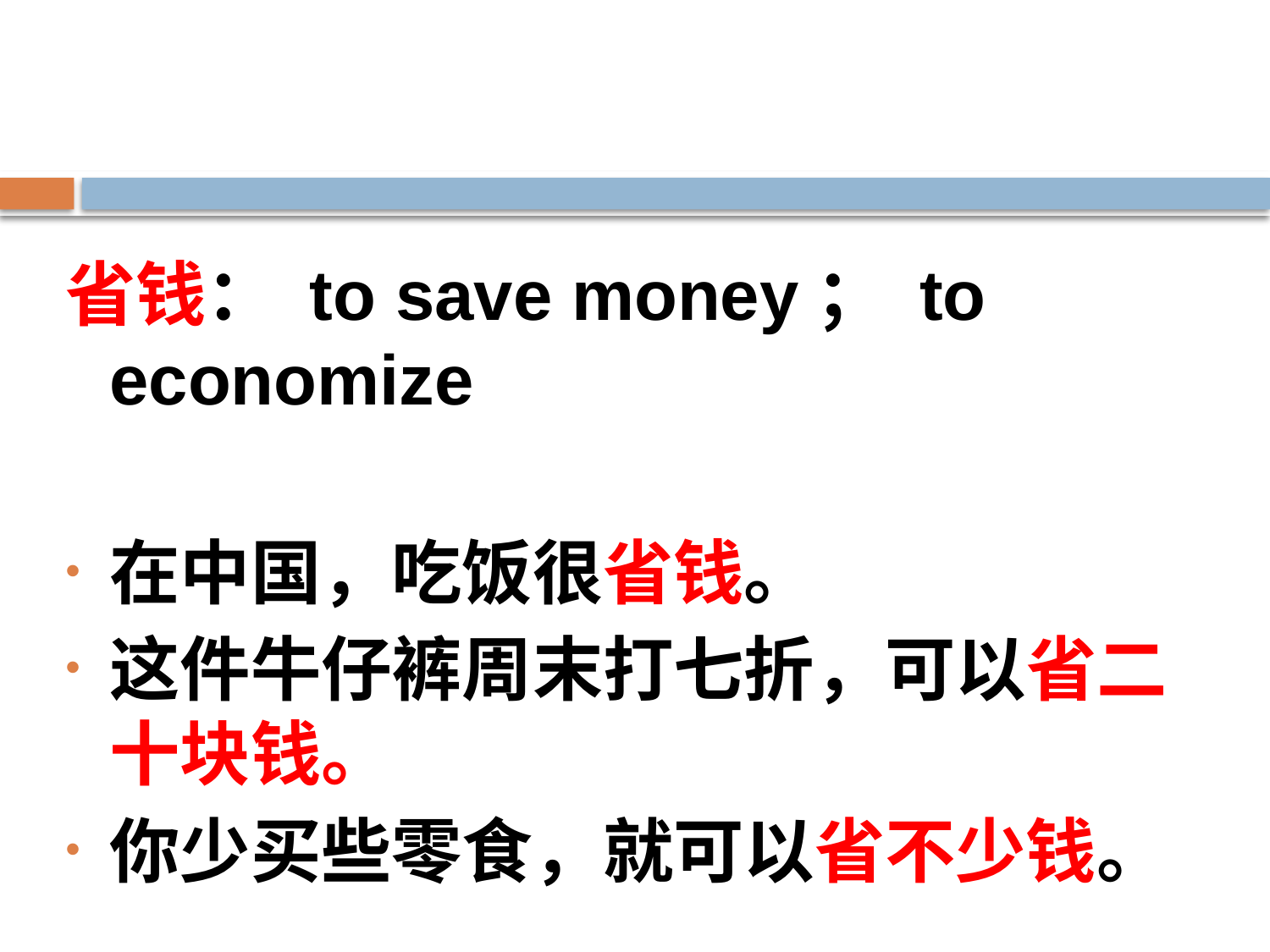

省钱： to save money； to economize

在中国，吃饭很省钱。
这件牛仔裤周末打七折，可以省二十块钱。
你少买些零食，就可以省不少钱。